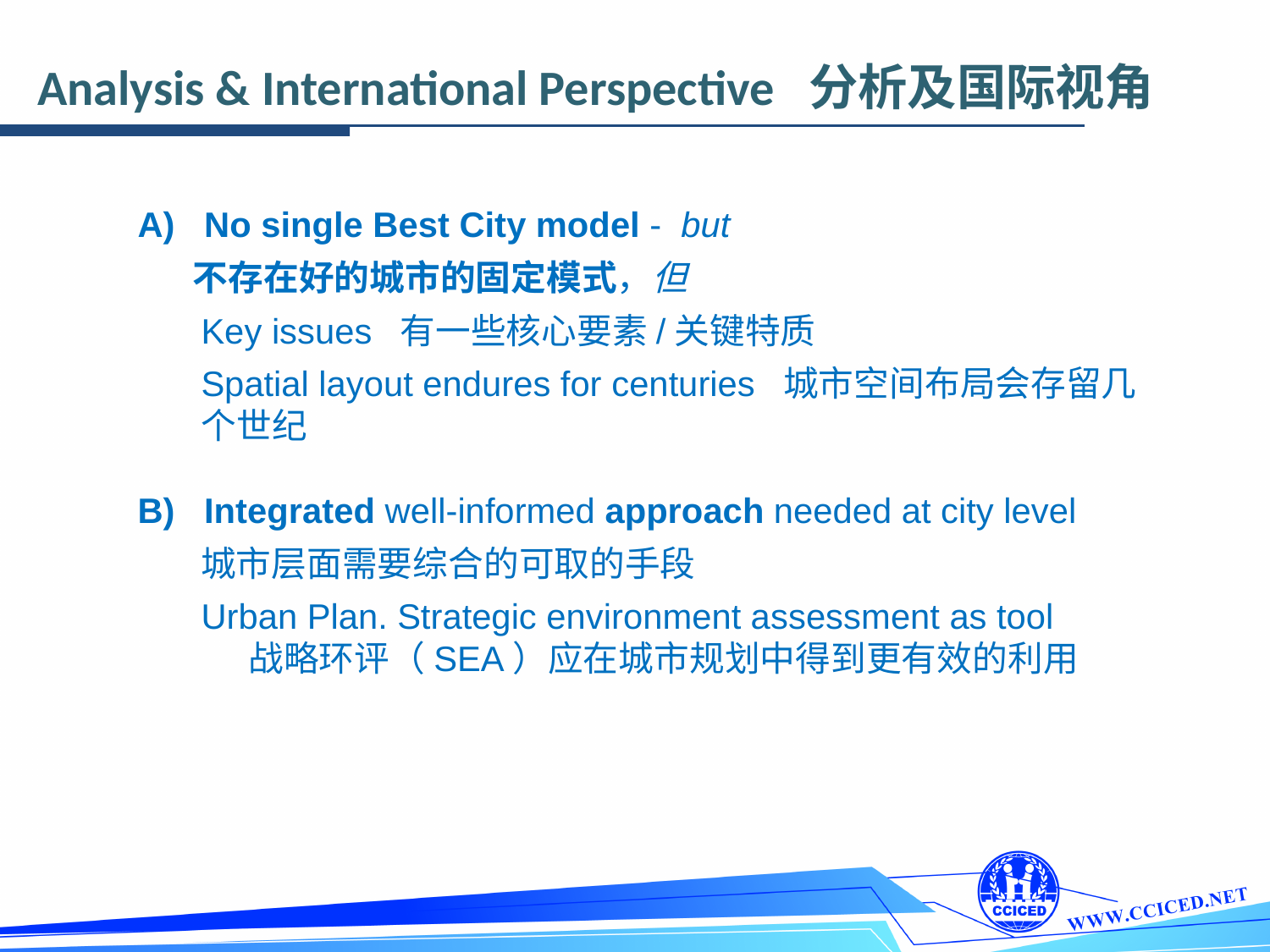

Analysis & International Perspective  分析及国际视角
A)   No single Best City model -  but
      不存在好的城市的固定模式，但
Key issues  有一些核心要素/关键特质
Spatial layout endures for centuries  城市空间布局会存留几个世纪

B)   Integrated well-informed approach needed at city level
       城市层面需要综合的可取的手段
Urban Plan. Strategic environment assessment as tool
     战略环评（SEA）应在城市规划中得到更有效的利用